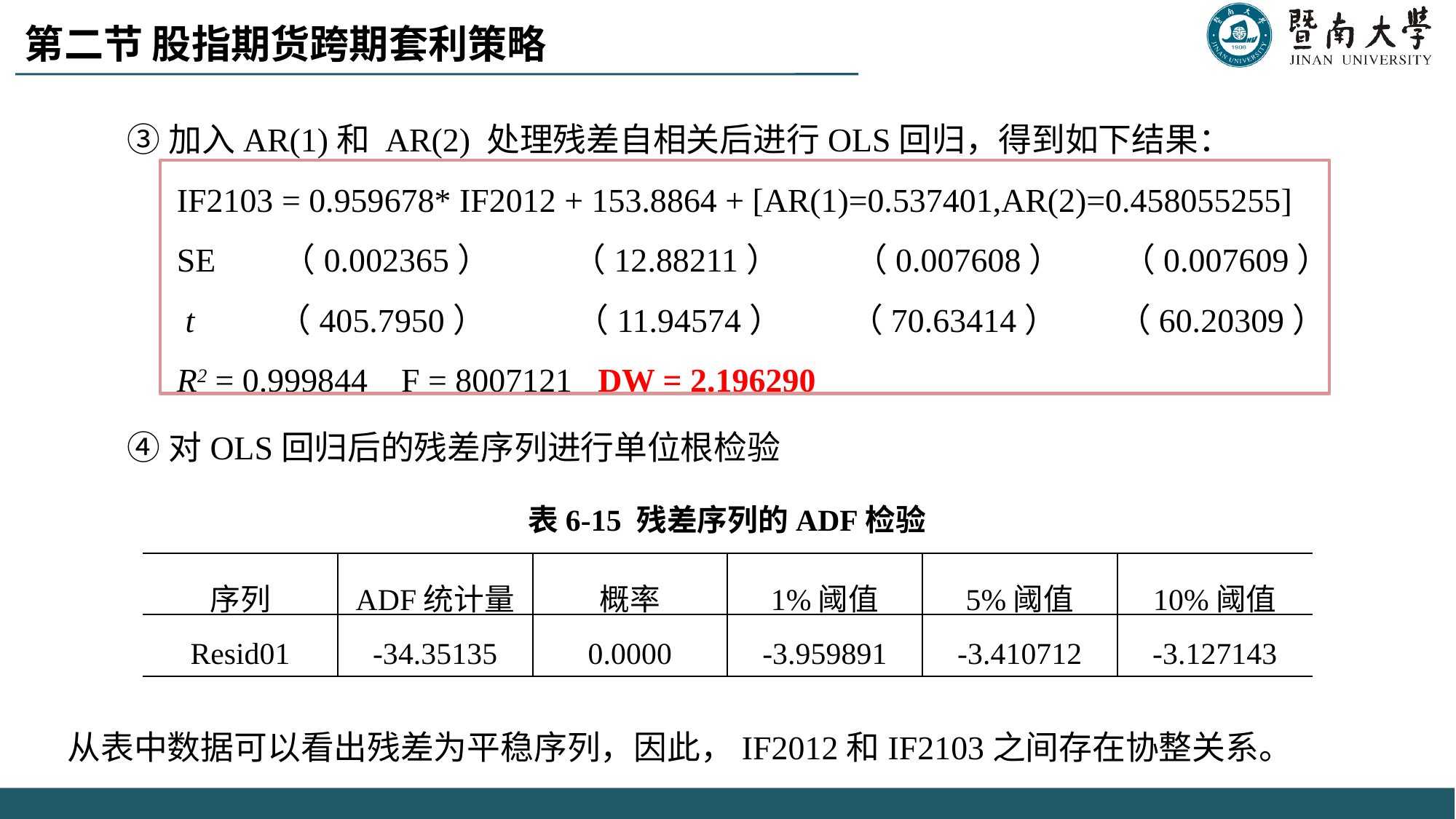

第二节 股指期货跨期套利策略
        ③加入AR(1)和 AR(2) 处理残差自相关后进行OLS回归，得到如下结果：
	IF2103 = 0.959678* IF2012 + 153.8864 + [AR(1)=0.537401,AR(2)=0.458055255]
	SE       （0.002365）           （12.88211）          （0.007608）        （0.007609）
	 t         （405.7950）            （11.94574）         （70.63414）        （60.20309）
	R2 = 0.999844    F = 8007121   DW = 2.196290

        ④对OLS回归后的残差序列进行单位根检验

从表中数据可以看出残差为平稳序列，因此，IF2012和IF2103之间存在协整关系。
表6-15 残差序列的ADF检验
| 序列 | ADF统计量 | 概率 | 1%阈值 | 5%阈值 | 10%阈值 |
| --- | --- | --- | --- | --- | --- |
| Resid01 | -34.35135 | 0.0000 | -3.959891 | -3.410712 | -3.127143 |